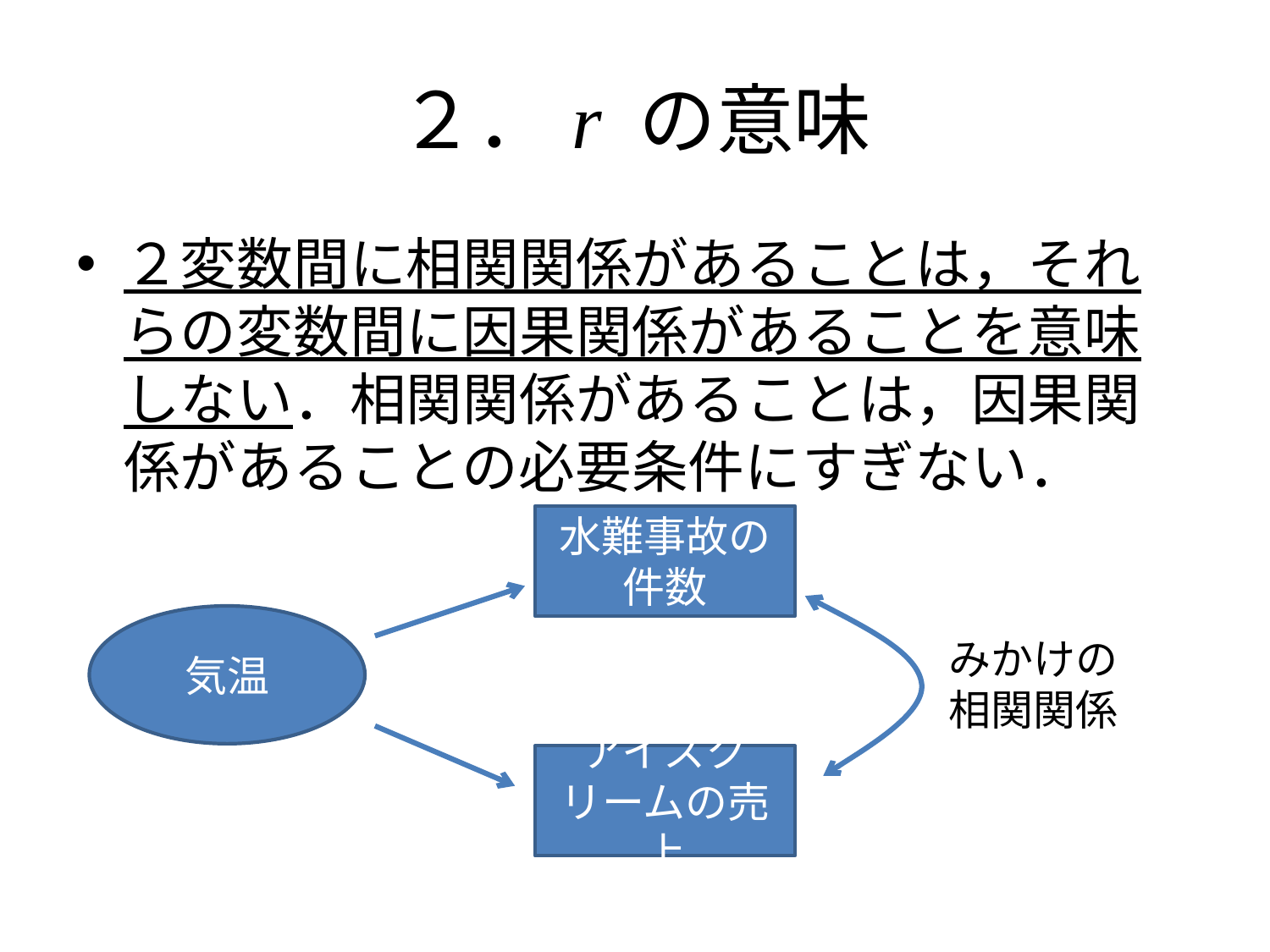

# ２．r の意味
２変数間に相関関係があることは，それらの変数間に因果関係があることを意味しない．相関関係があることは，因果関係があることの必要条件にすぎない．
水難事故の件数

気温
みかけの
相関関係
アイスクリームの売上